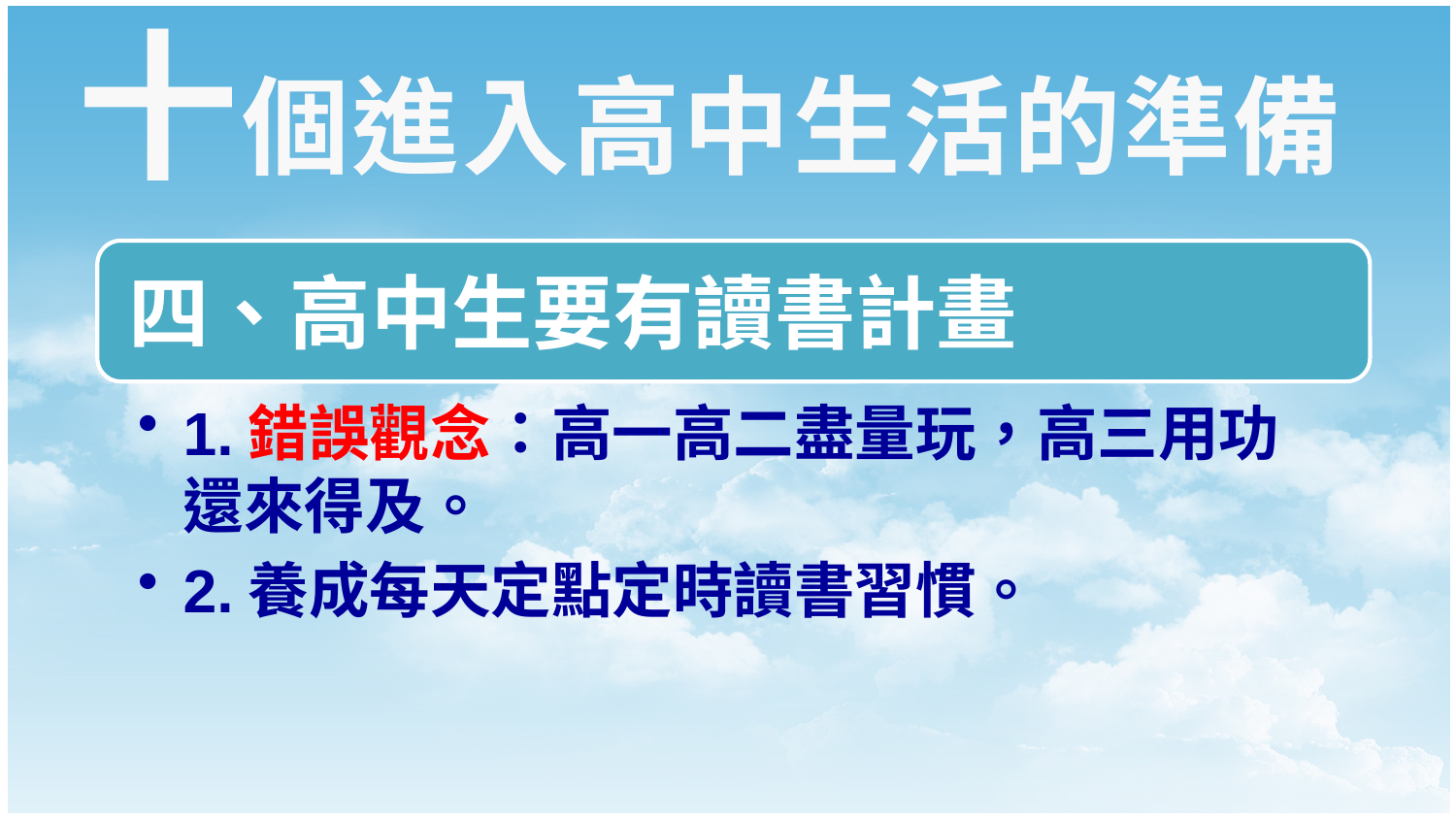

十個進入高中生活的準備
四、高中生要有讀書計畫
1.錯誤觀念：高一高二盡量玩，高三用功還來得及。
2.養成每天定點定時讀書習慣。